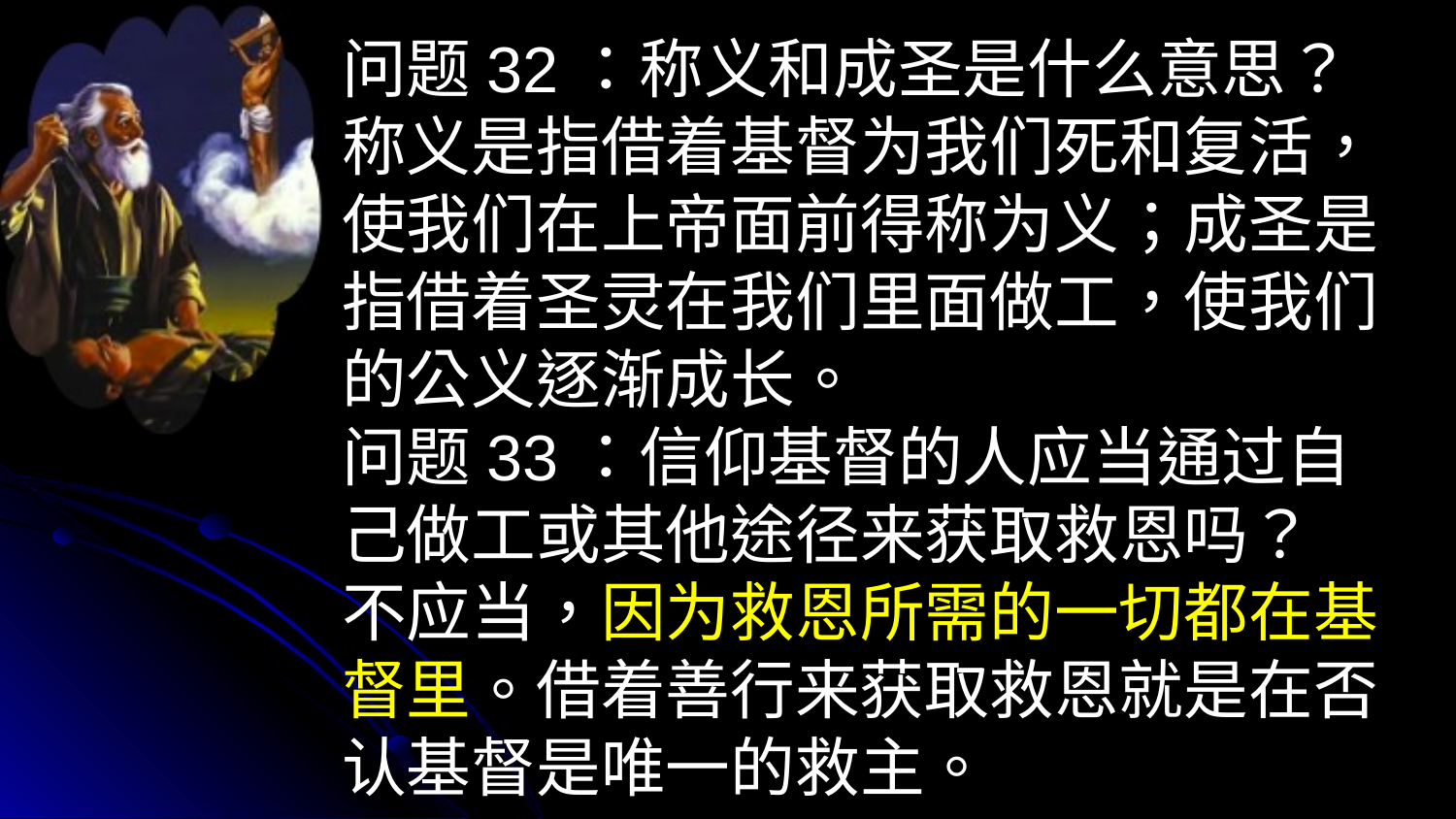

问题32：称义和成圣是什么意思？
称义是指借着基督为我们死和复活，使我们在上帝面前得称为义；成圣是指借着圣灵在我们里面做工，使我们的公义逐渐成长。
问题33：信仰基督的人应当通过自己做工或其他途径来获取救恩吗？
不应当，因为救恩所需的一切都在基督里。借着善行来获取救恩就是在否认基督是唯一的救主。